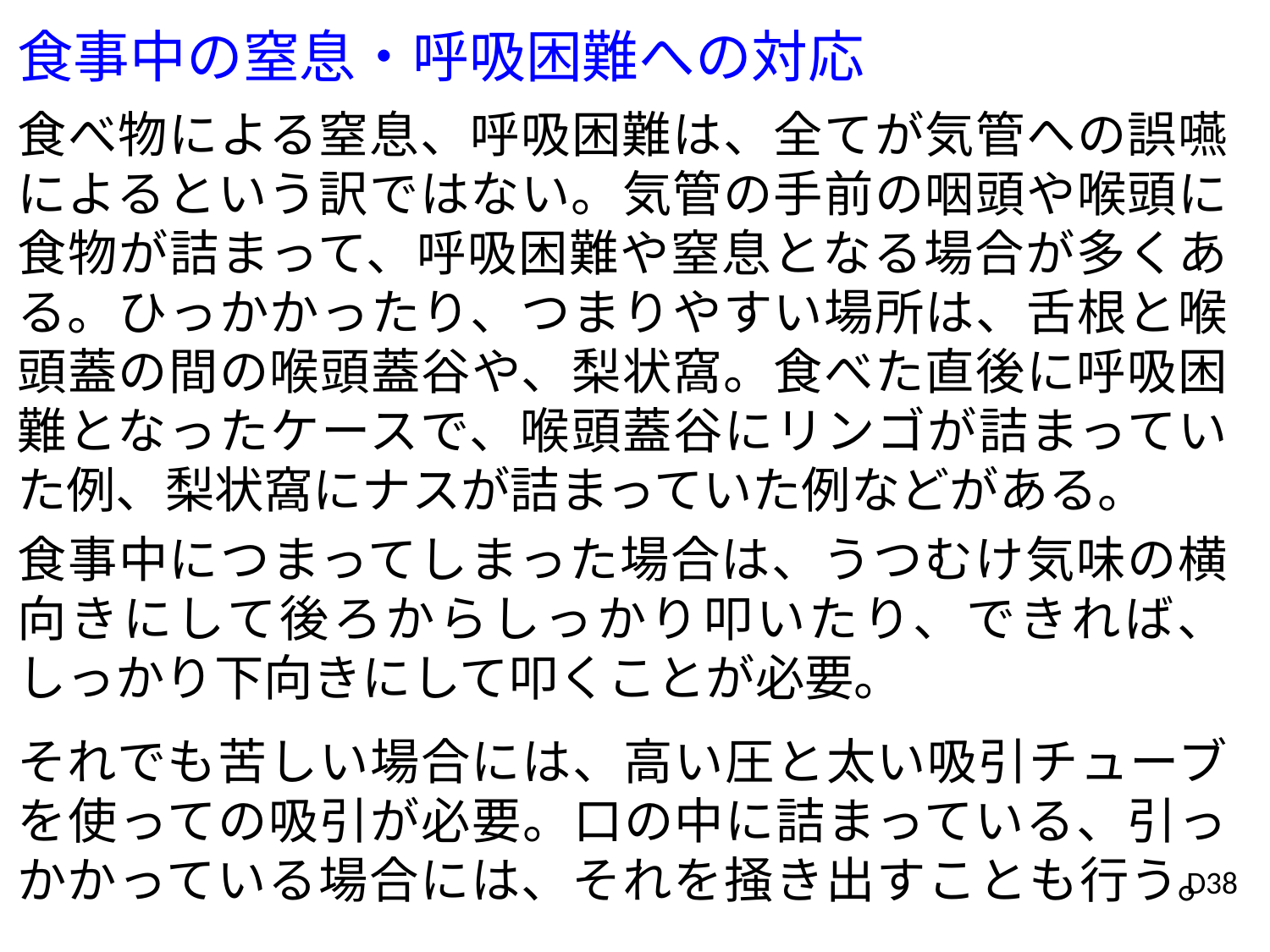

食事中の窒息・呼吸困難への対応
食べ物による窒息、呼吸困難は、全てが気管への誤嚥によるという訳ではない。気管の手前の咽頭や喉頭に食物が詰まって、呼吸困難や窒息となる場合が多くある。ひっかかったり、つまりやすい場所は、舌根と喉頭蓋の間の喉頭蓋谷や、梨状窩。食べた直後に呼吸困難となったケースで、喉頭蓋谷にリンゴが詰まっていた例、梨状窩にナスが詰まっていた例などがある。
食事中につまってしまった場合は、うつむけ気味の横向きにして後ろからしっかり叩いたり、できれば、しっかり下向きにして叩くことが必要。
それでも苦しい場合には、高い圧と太い吸引チューブを使っての吸引が必要。口の中に詰まっている、引っかかっている場合には、それを掻き出すことも行う。
D38